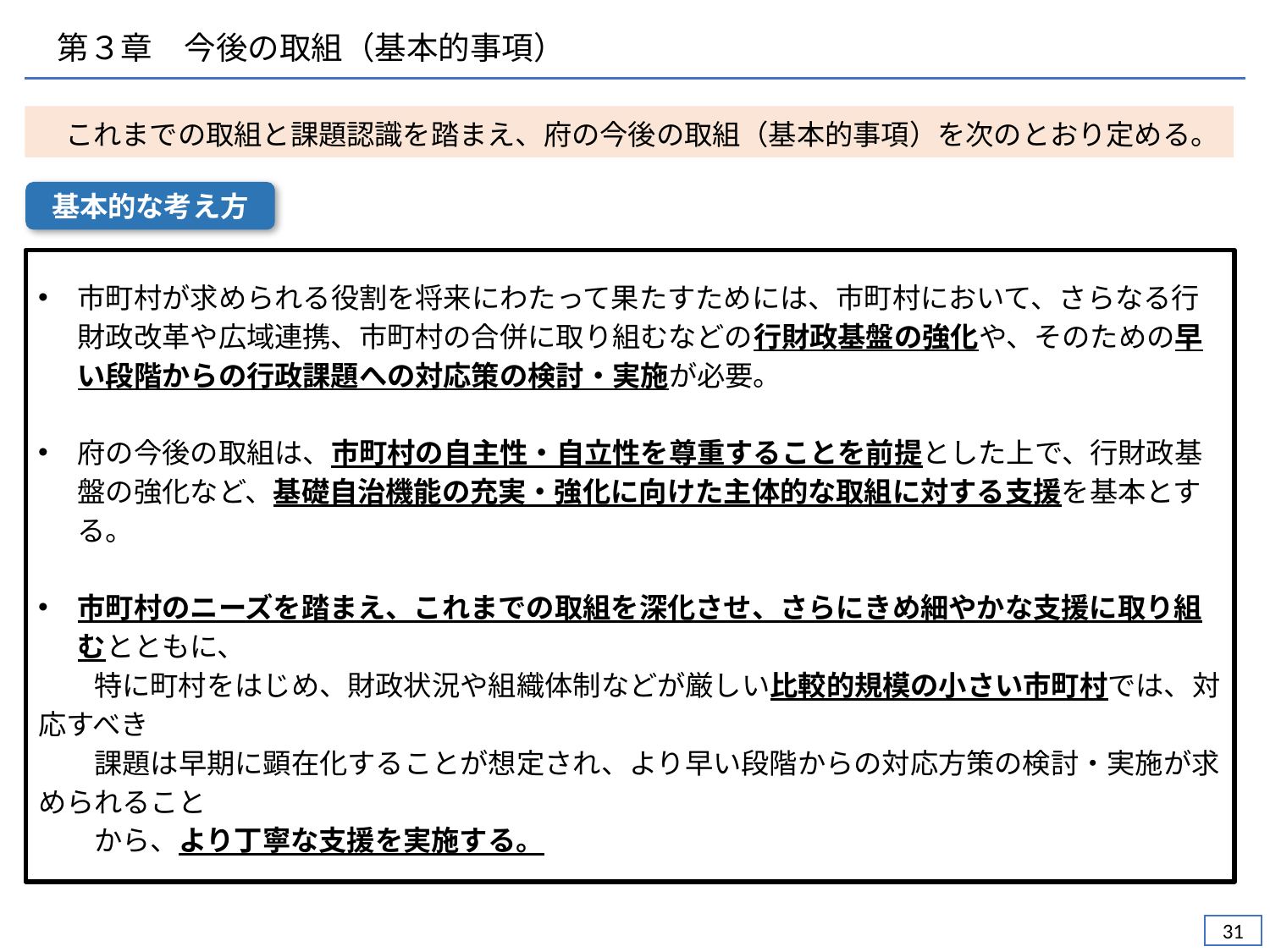

第３章　今後の取組（基本的事項）
　これまでの取組と課題認識を踏まえ、府の今後の取組（基本的事項）を次のとおり定める。
基本的な考え方
市町村が求められる役割を将来にわたって果たすためには、市町村において、さらなる行財政改革や広域連携、市町村の合併に取り組むなどの行財政基盤の強化や、そのための早い段階からの行政課題への対応策の検討・実施が必要。

府の今後の取組は、市町村の自主性・自立性を尊重することを前提とした上で、行財政基盤の強化など、基礎自治機能の充実・強化に向けた主体的な取組に対する支援を基本とする。

市町村のニーズを踏まえ、これまでの取組を深化させ、さらにきめ細やかな支援に取り組むとともに、
　　特に町村をはじめ、財政状況や組織体制などが厳しい比較的規模の小さい市町村では、対応すべき
　　課題は早期に顕在化することが想定され、より早い段階からの対応方策の検討・実施が求められること
　　から、より丁寧な支援を実施する。
31